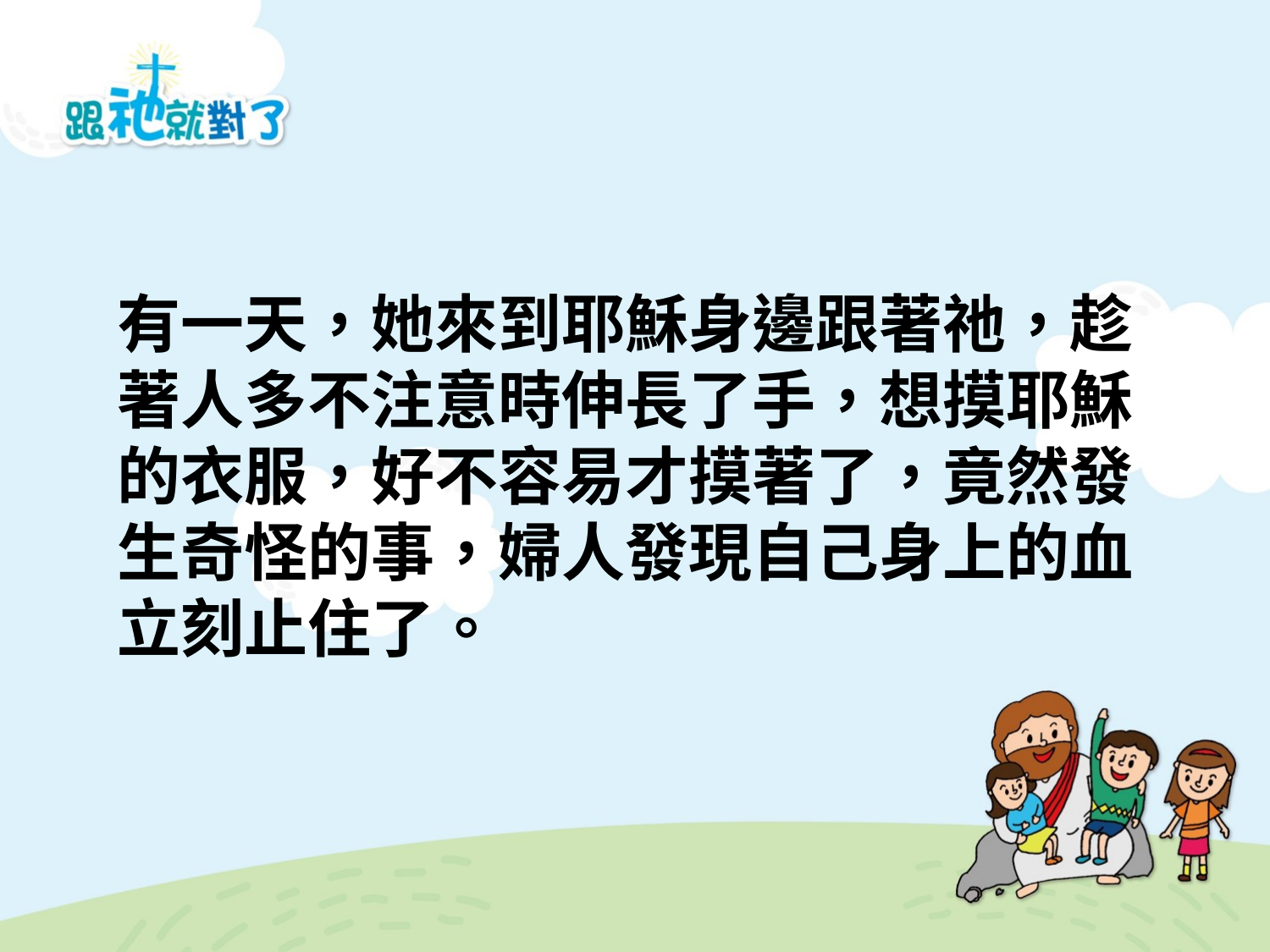

有一天，她來到耶穌身邊跟著祂，趁著人多不注意時伸長了手，想摸耶穌的衣服，好不容易才摸著了，竟然發生奇怪的事，婦人發現自己身上的血立刻止住了。